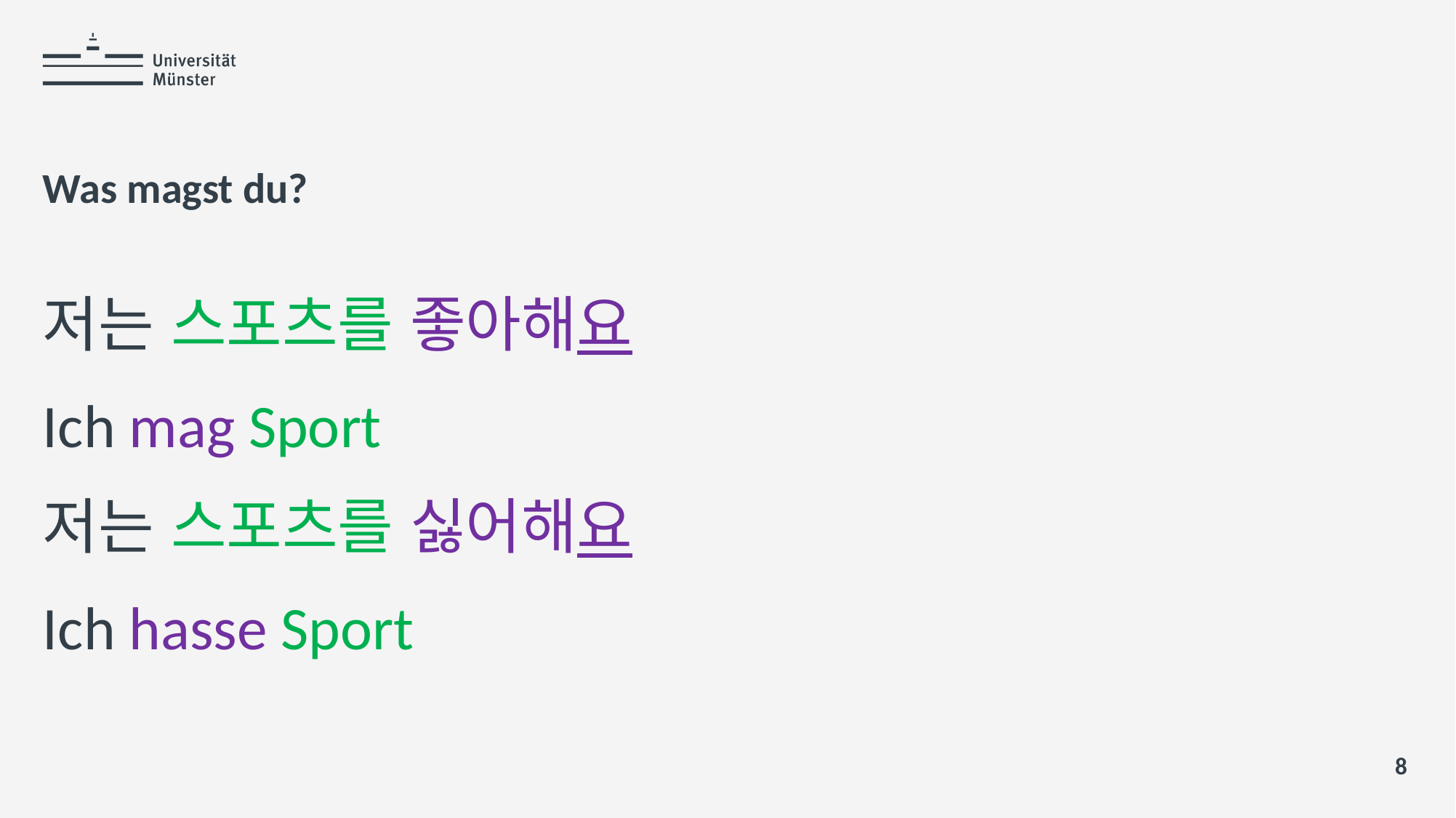

# Was magst du?
저는 스포츠를 좋아해요
Ich mag Sport
저는 스포츠를 싫어해요
Ich hasse Sport

8